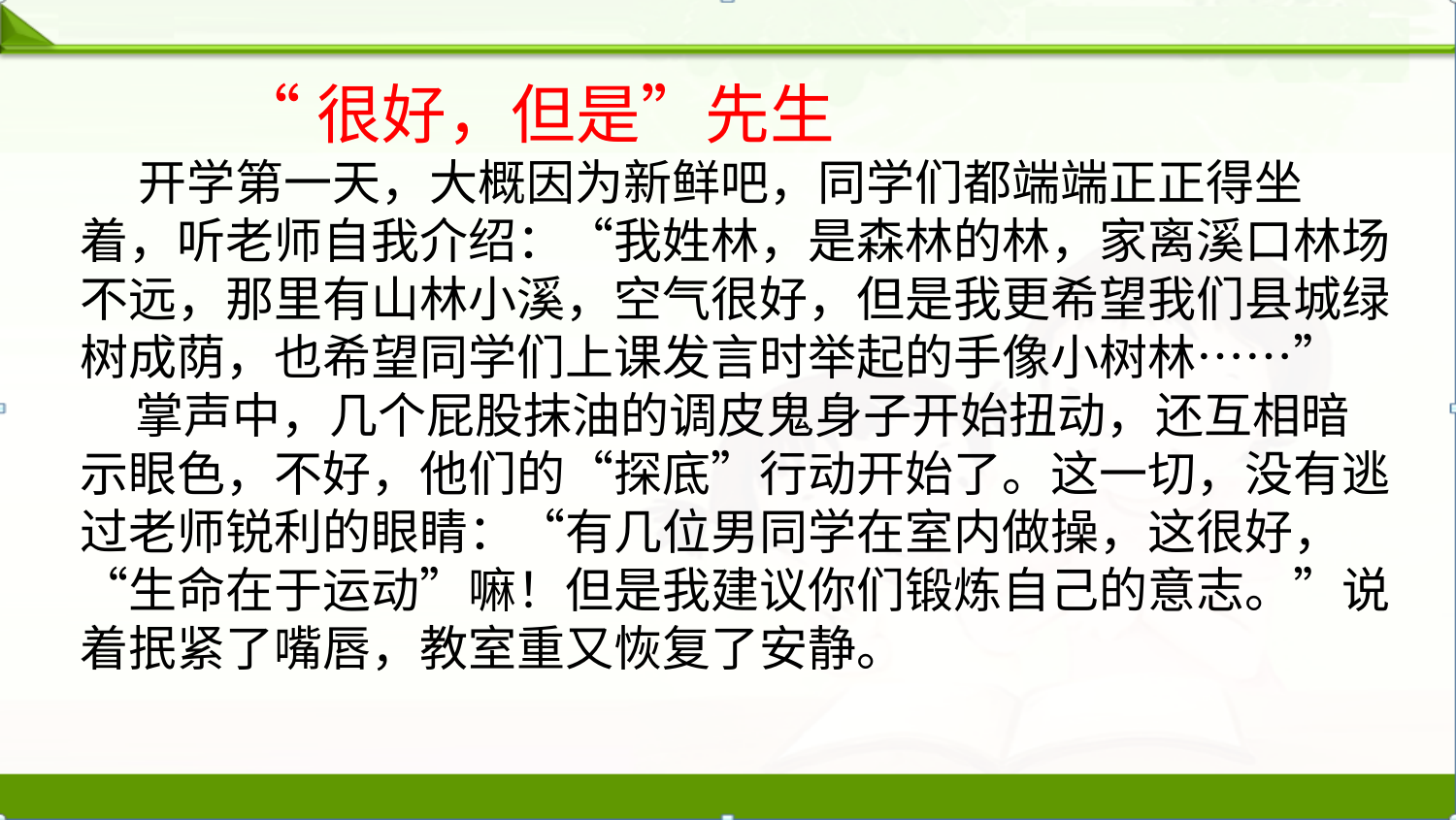

“很好，但是”先生
     开学第一天，大概因为新鲜吧，同学们都端端正正得坐着，听老师自我介绍：“我姓林，是森林的林，家离溪口林场不远，那里有山林小溪，空气很好，但是我更希望我们县城绿树成荫，也希望同学们上课发言时举起的手像小树林……”
    掌声中，几个屁股抹油的调皮鬼身子开始扭动，还互相暗示眼色，不好，他们的“探底”行动开始了。这一切，没有逃过老师锐利的眼睛：“有几位男同学在室内做操，这很好，“生命在于运动”嘛！但是我建议你们锻炼自己的意志。”说着抿紧了嘴唇，教室重又恢复了安静。